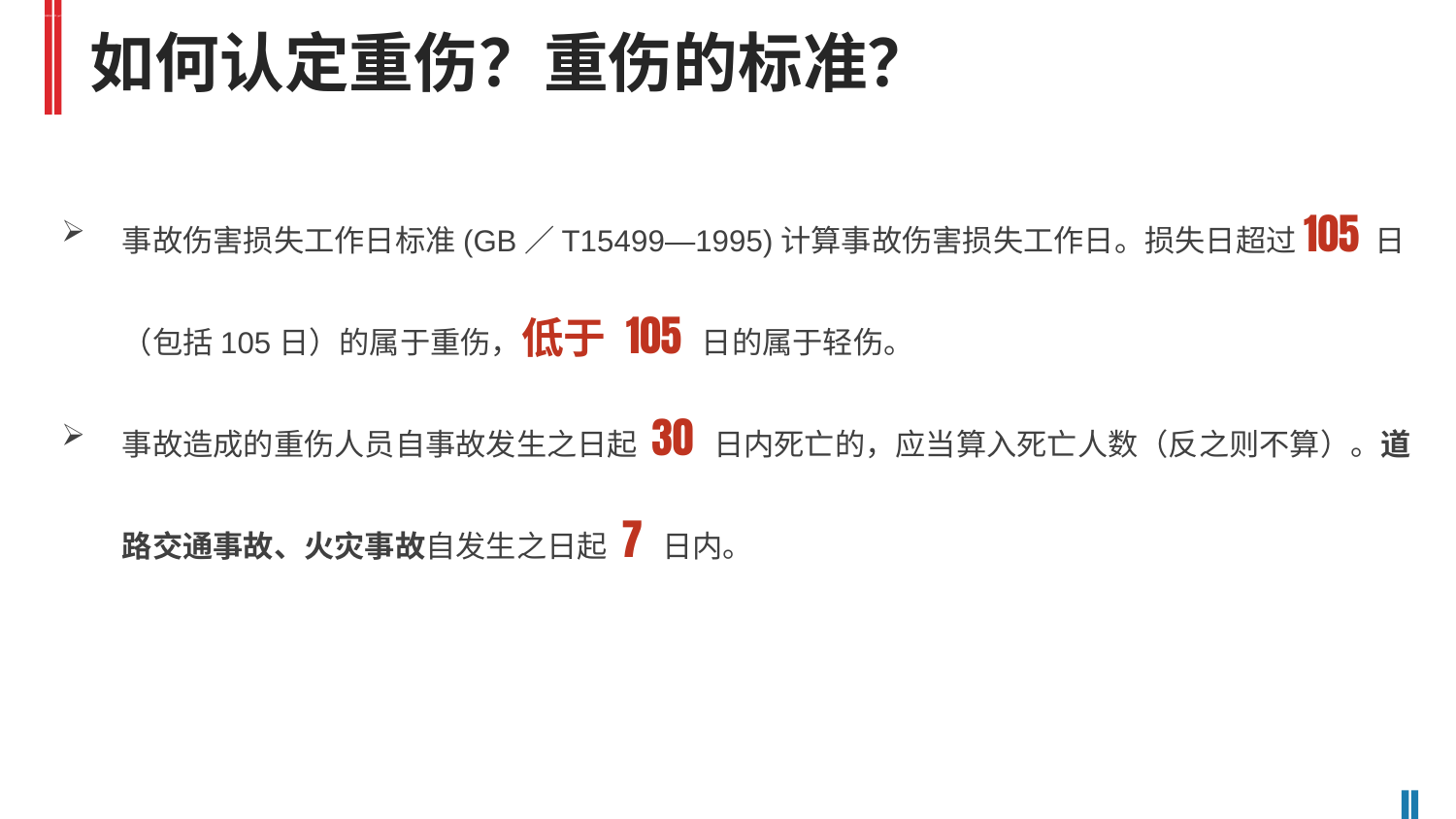

生产安全事故调查处理培训课件(ppt77页)
如何认定重伤？重伤的标准？
事故伤害损失工作日标准(GB／T15499—1995)计算事故伤害损失工作日。损失日超过105 日（包括105日）的属于重伤，低于 105 日的属于轻伤。
事故造成的重伤人员自事故发生之日起 30 日内死亡的，应当算入死亡人数（反之则不算）。道路交通事故、火灾事故自发生之日起 7 日内。
生产安全事故调查处理培训课件(ppt77页)